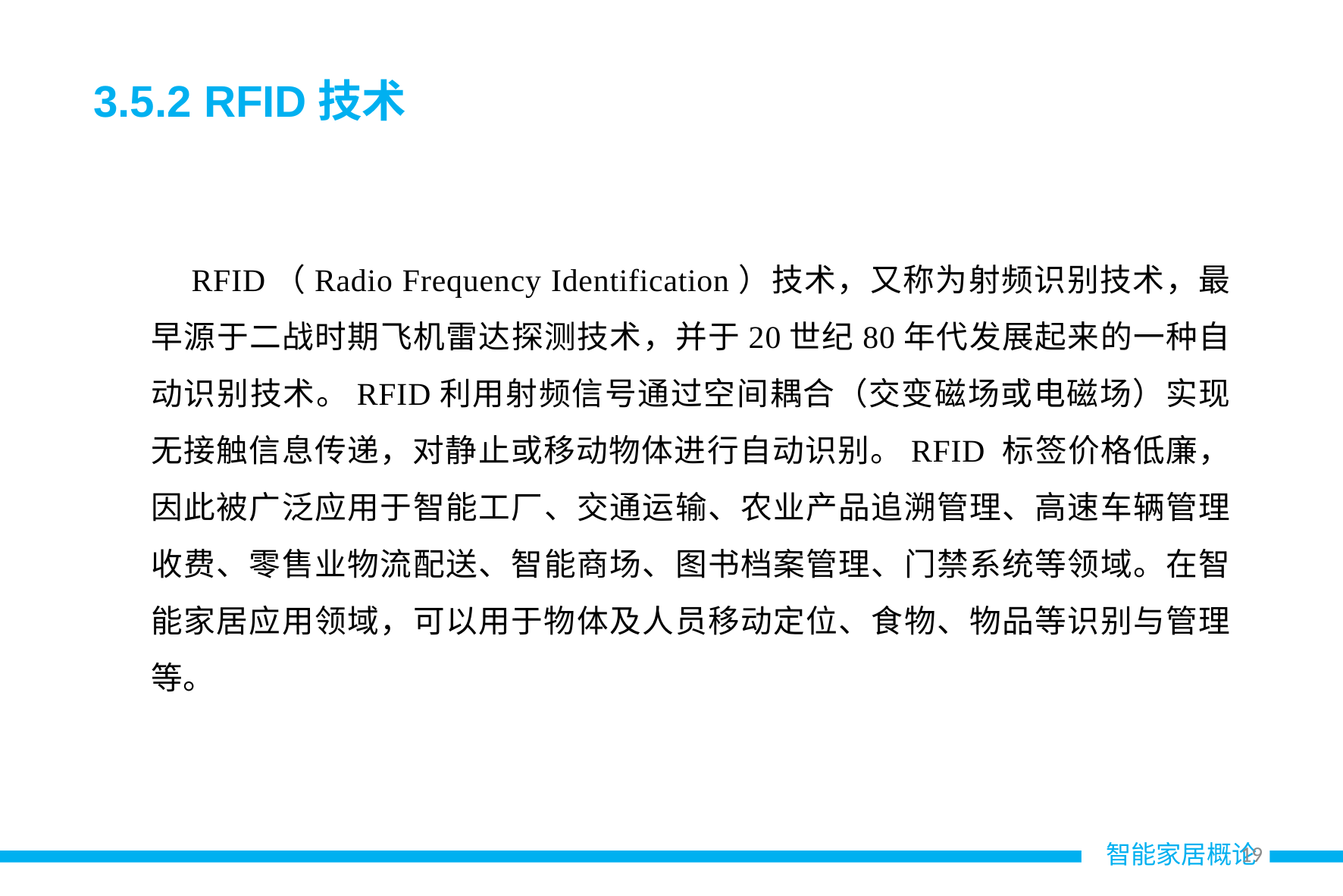

3.5.2 RFID技术
RFID（Radio Frequency Identification）技术，又称为射频识别技术，最早源于二战时期飞机雷达探测技术，并于20世纪80年代发展起来的一种自动识别技术。RFID利用射频信号通过空间耦合（交变磁场或电磁场）实现无接触信息传递，对静止或移动物体进行自动识别。RFID 标签价格低廉，因此被广泛应用于智能工厂、交通运输、农业产品追溯管理、高速车辆管理收费、零售业物流配送、智能商场、图书档案管理、门禁系统等领域。在智能家居应用领域，可以用于物体及人员移动定位、食物、物品等识别与管理等。
19